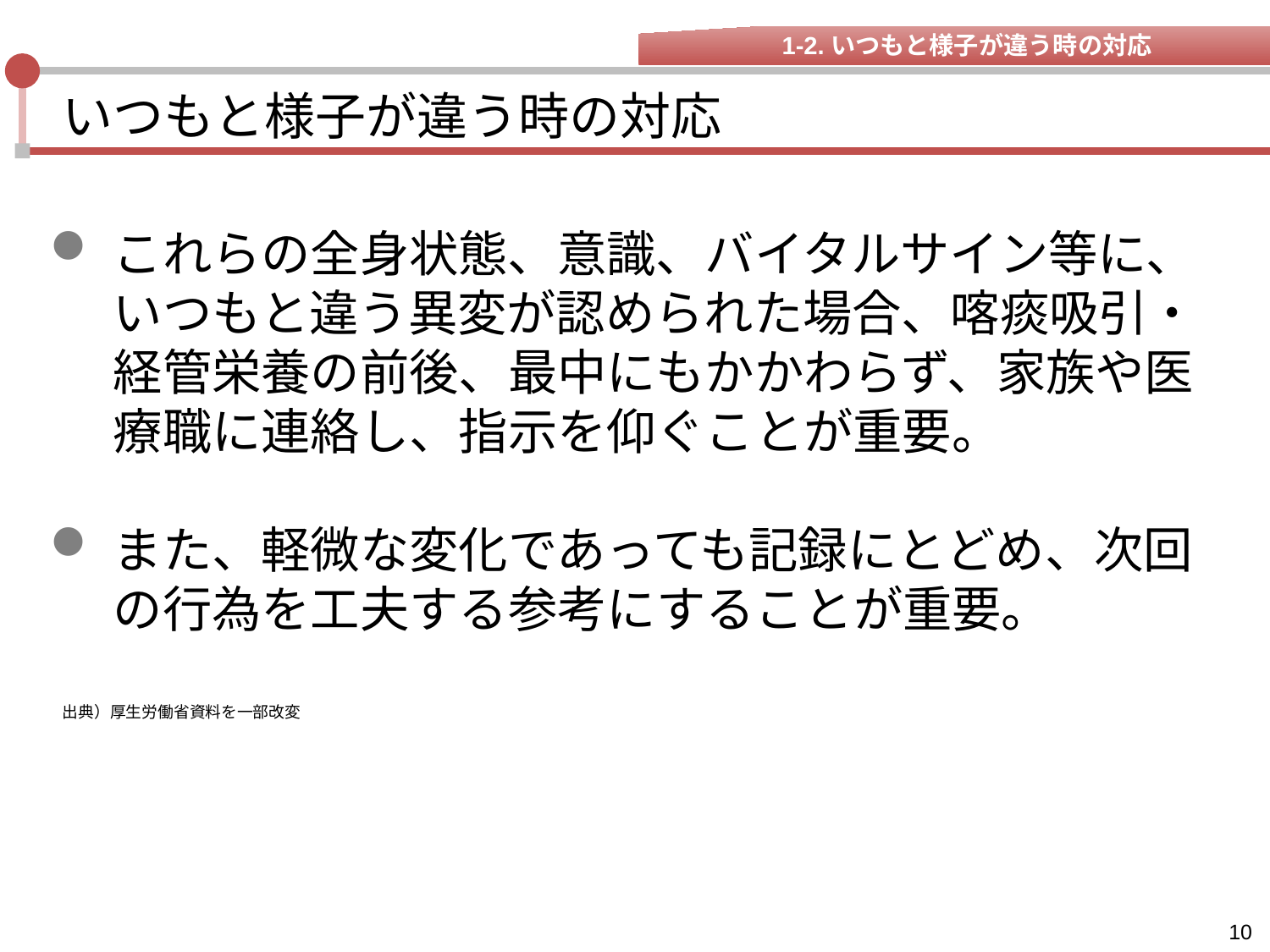

1-2.いつもと様子が違う時の対応
# いつもと様子が違う時の対応
これらの全身状態、意識、バイタルサイン等に、いつもと違う異変が認められた場合、喀痰吸引・経管栄養の前後、最中にもかかわらず、家族や医療職に連絡し、指示を仰ぐことが重要。

また、軽微な変化であっても記録にとどめ、次回の行為を工夫する参考にすることが重要。
出典）厚生労働省資料を一部改変
10